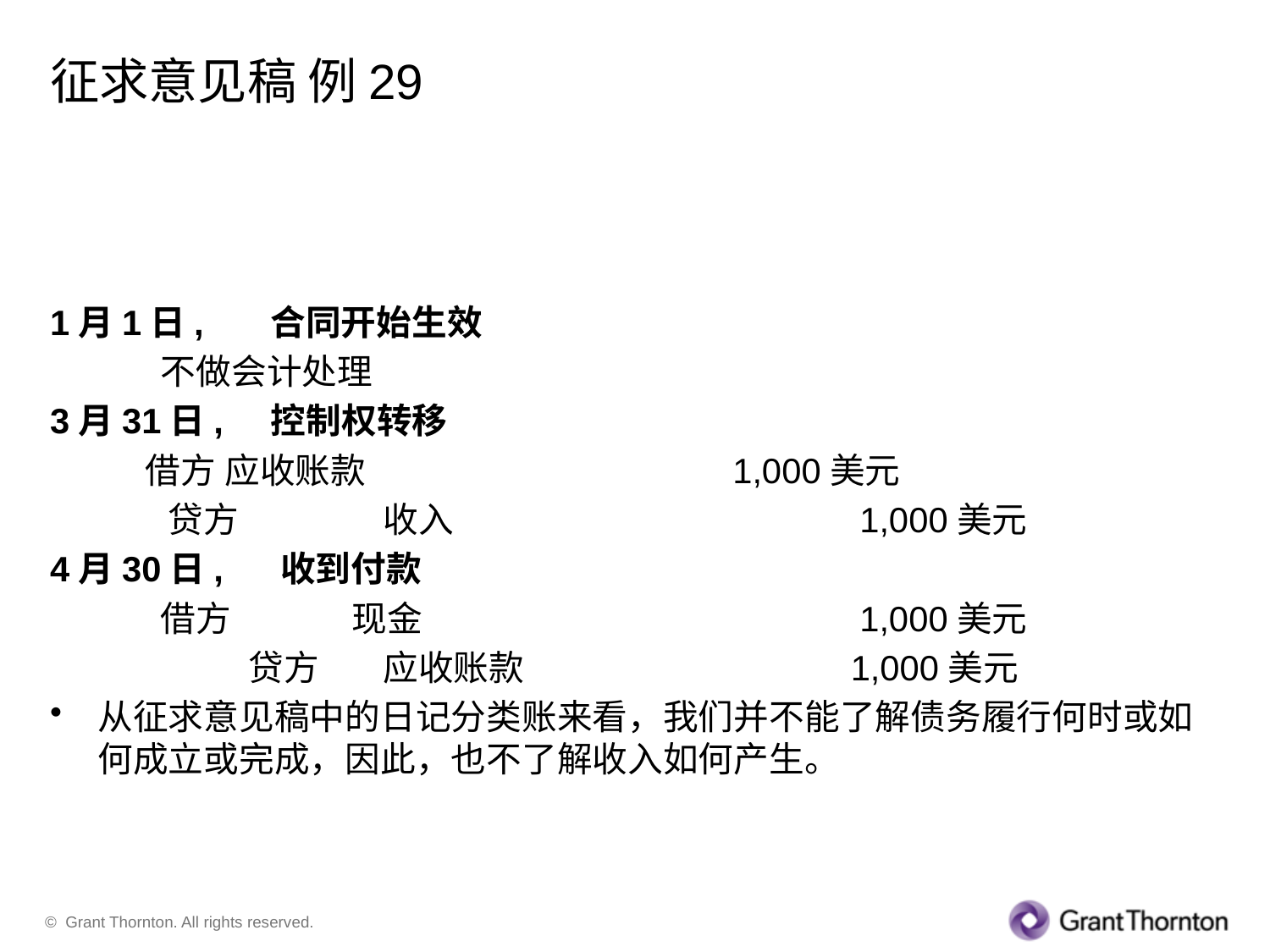

# 征求意见稿 例29
1月1日,      合同开始生效
	       不做会计处理
3月31日,    控制权转移
	     借方	应收账款			1,000美元
              贷方	    收入				1,000美元
4月30日,     收到付款
	       借方	现金				1,000美元
		  贷方	    应收账款 		              1,000美元
从征求意见稿中的日记分类账来看，我们并不能了解债务履行何时或如何成立或完成，因此，也不了解收入如何产生。